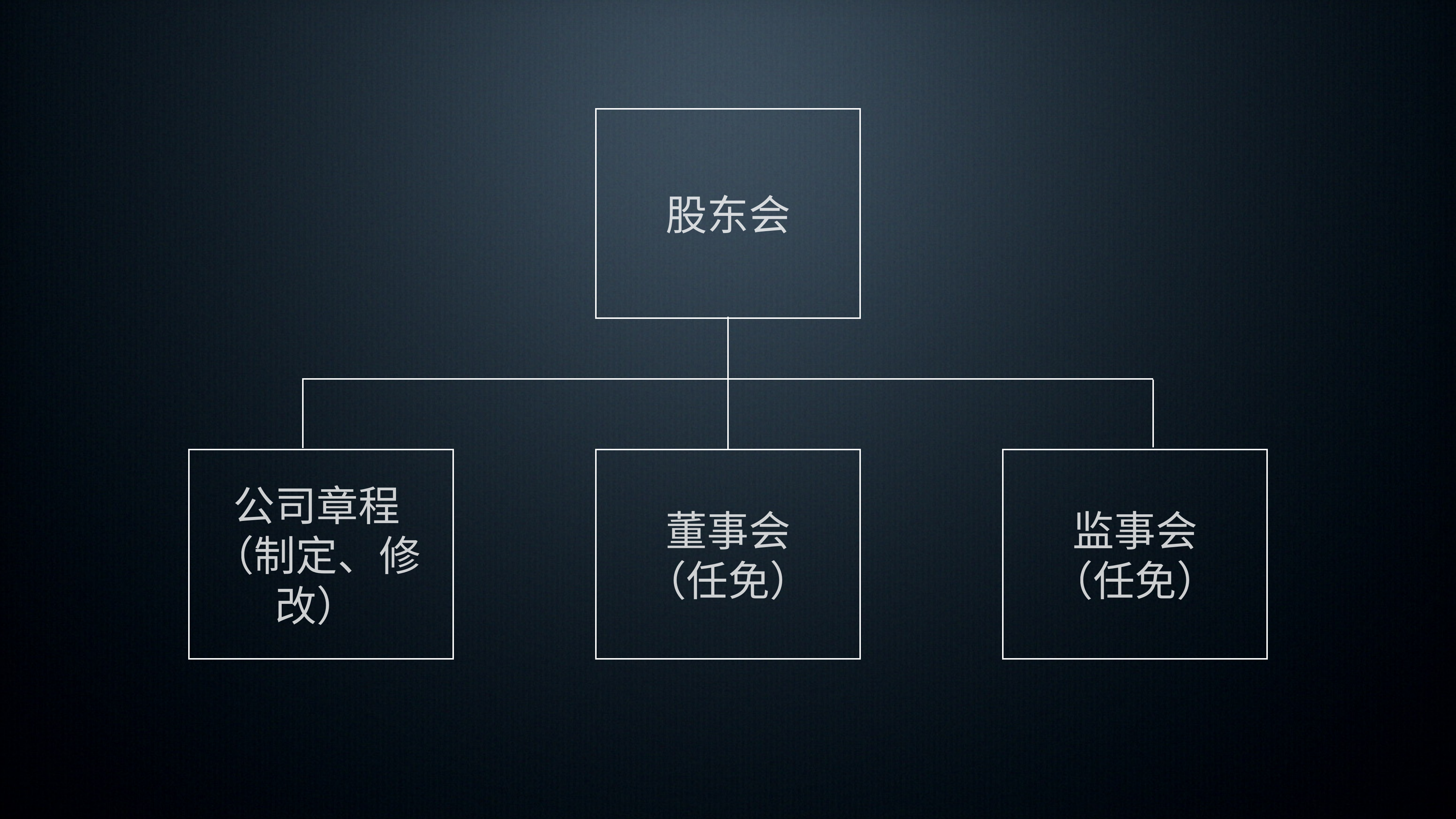

股东会

公司章程
（制定、修改）
董事会
（任免）
监事会
（任免）